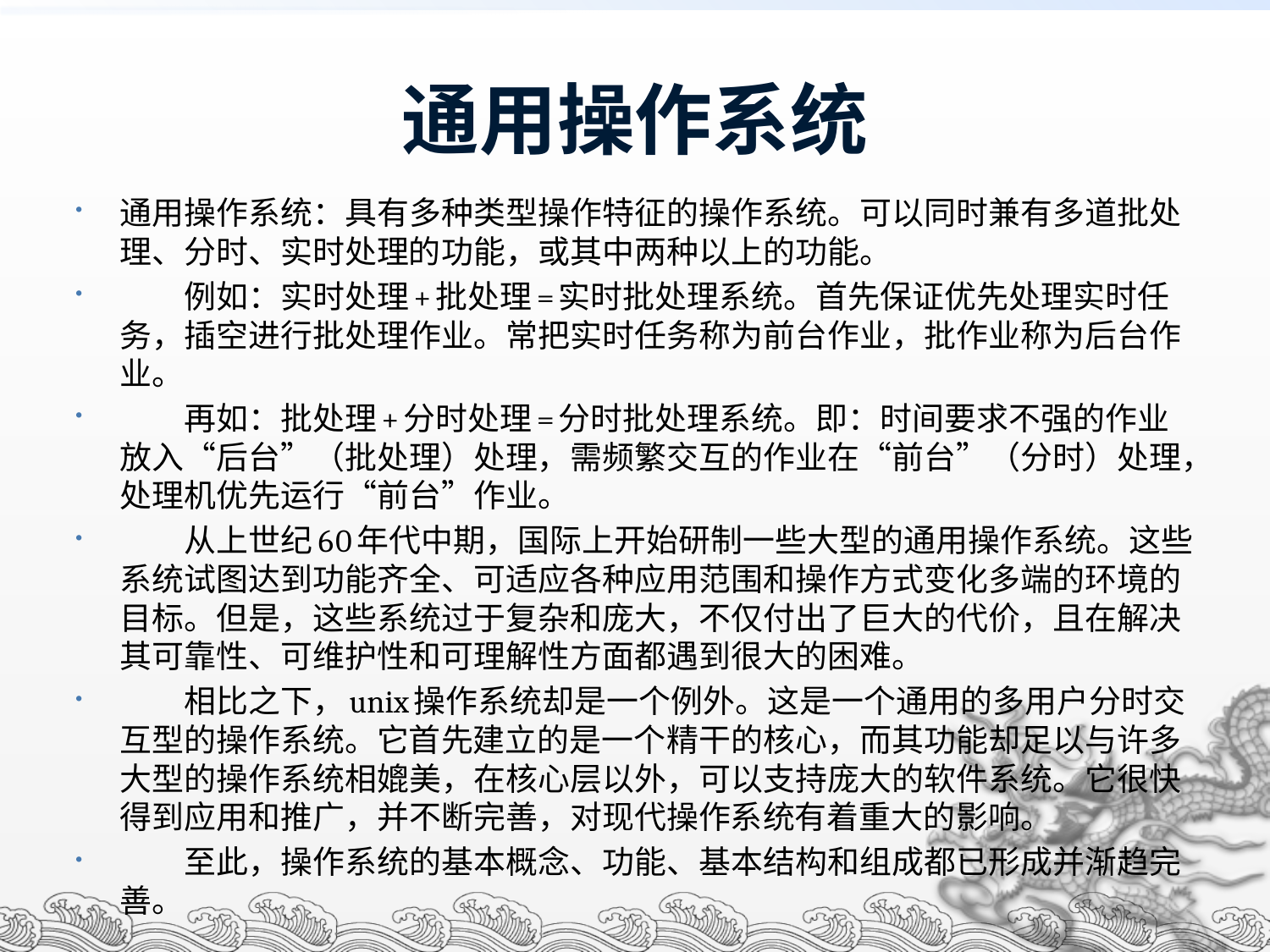

# 通用操作系统
通用操作系统：具有多种类型操作特征的操作系统。可以同时兼有多道批处理、分时、实时处理的功能，或其中两种以上的功能。
　　例如：实时处理+批处理=实时批处理系统。首先保证优先处理实时任务，插空进行批处理作业。常把实时任务称为前台作业，批作业称为后台作业。
　　再如：批处理+分时处理=分时批处理系统。即：时间要求不强的作业放入“后台”（批处理）处理，需频繁交互的作业在“前台”（分时）处理，处理机优先运行“前台”作业。
　　从上世纪60年代中期，国际上开始研制一些大型的通用操作系统。这些系统试图达到功能齐全、可适应各种应用范围和操作方式变化多端的环境的目标。但是，这些系统过于复杂和庞大，不仅付出了巨大的代价，且在解决其可靠性、可维护性和可理解性方面都遇到很大的困难。
　　相比之下，unix操作系统却是一个例外。这是一个通用的多用户分时交互型的操作系统。它首先建立的是一个精干的核心，而其功能却足以与许多大型的操作系统相媲美，在核心层以外，可以支持庞大的软件系统。它很快得到应用和推广，并不断完善，对现代操作系统有着重大的影响。
　　至此，操作系统的基本概念、功能、基本结构和组成都已形成并渐趋完善。